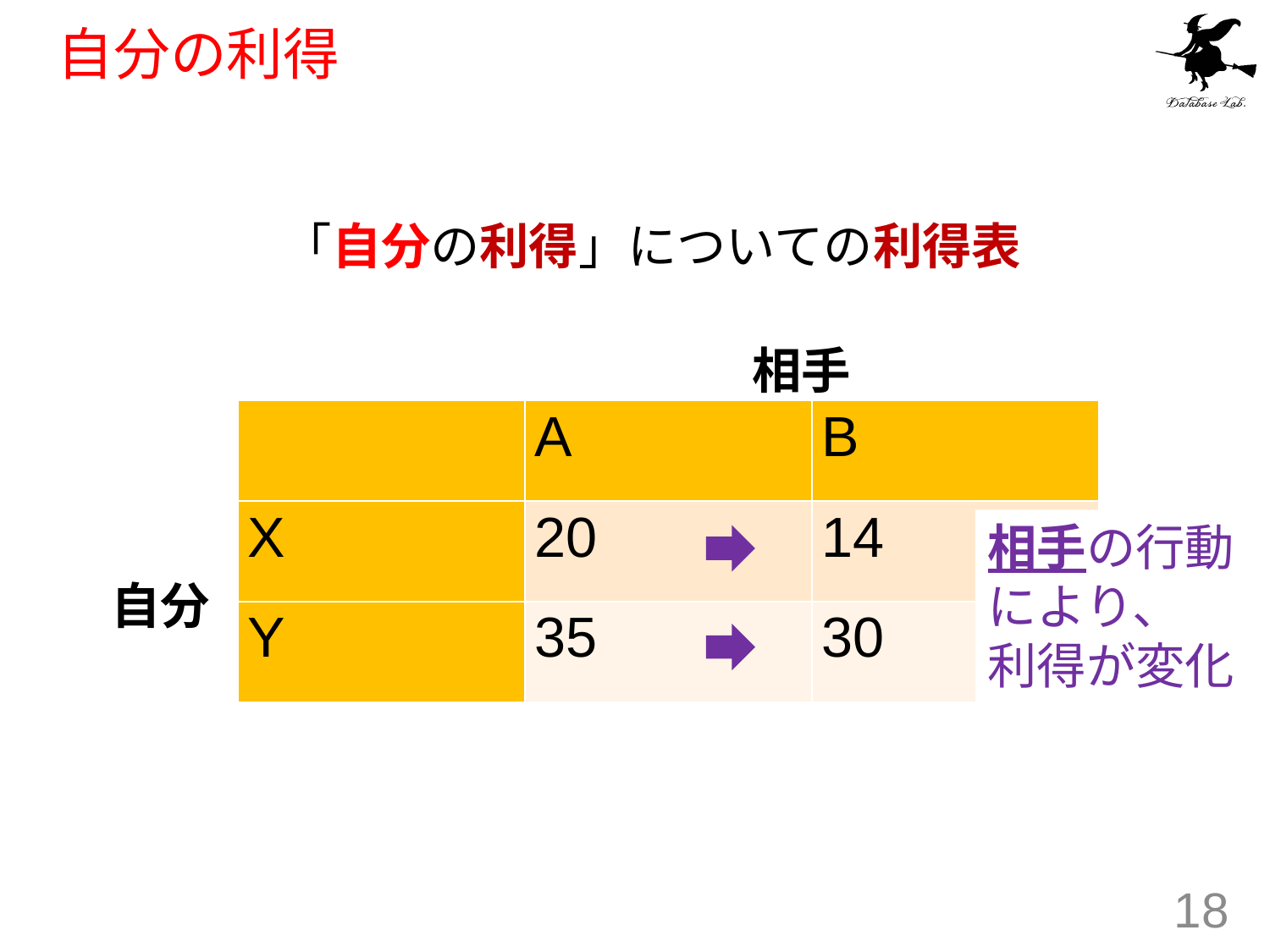

# 自分の利得
「自分の利得」についての利得表
相手
|  | A | B |
| --- | --- | --- |
| X | 20 | 14 |
| Y | 35 | 30 |
相手の行動
により、
利得が変化

自分

18